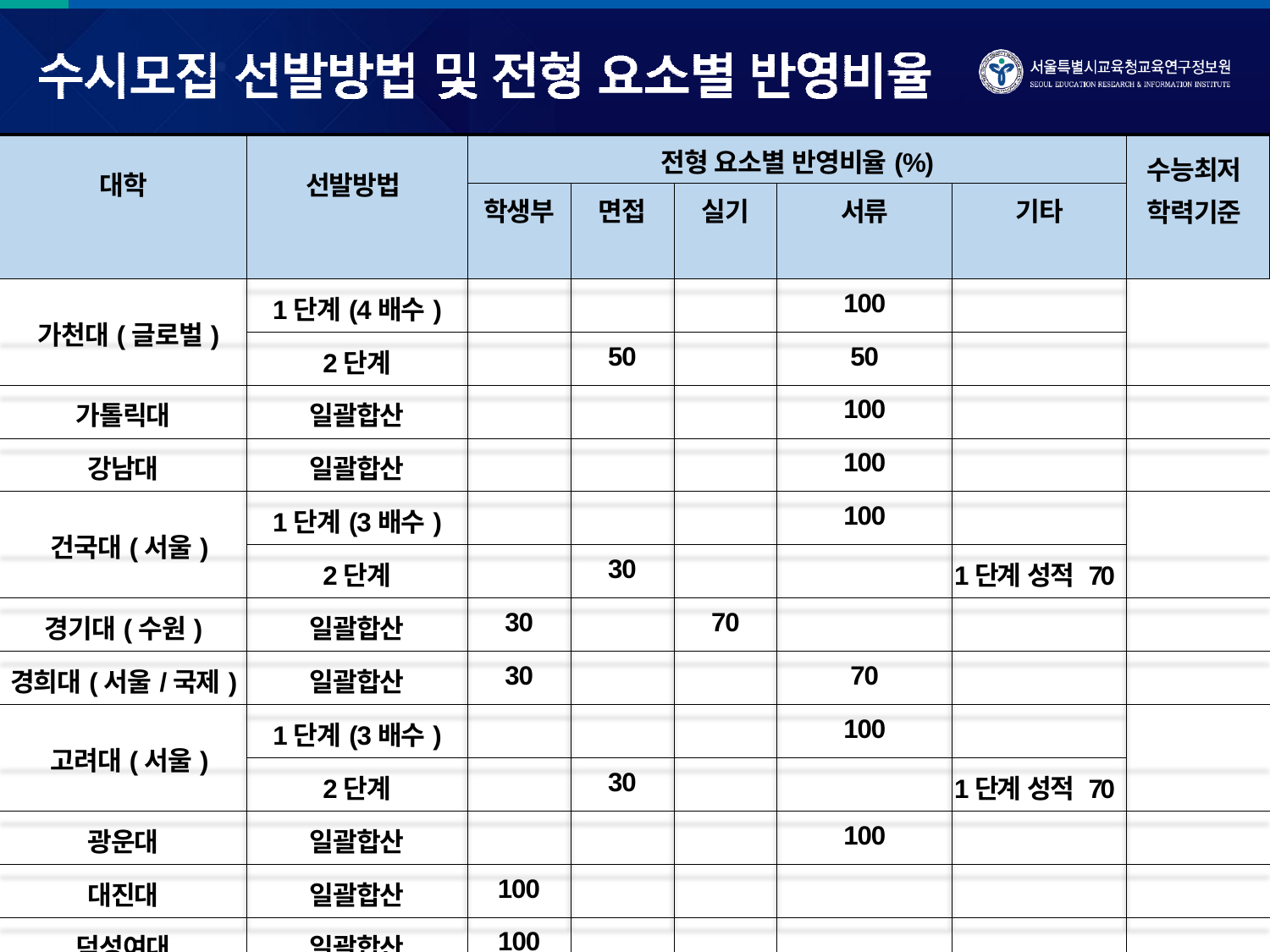

| 대학 | 선발방법 | 전형 요소별 반영비율(%) |  |  |  |  | 수능최저 학력기준 |
| --- | --- | --- | --- | --- | --- | --- | --- |
|  |  | 학생부 | 면접 | 실기 | 서류 | 기타 |  |
| 가천대(글로벌) | 1단계(4배수) |  |  |  | 100 |  |  |
|  | 2단계 |  | 50 |  | 50 |  |  |
| 가톨릭대 | 일괄합산 |  |  |  | 100 |  |  |
| 강남대 | 일괄합산 |  |  |  | 100 |  |  |
| 건국대(서울) | 1단계(3배수) |  |  |  | 100 |  |  |
|  | 2단계 |  | 30 |  |  | 1단계 성적 70 |  |
| 경기대(수원) | 일괄합산 | 30 |  | 70 |  |  |  |
| 경희대(서울/국제) | 일괄합산 | 30 |  |  | 70 |  |  |
| 고려대(서울) | 1단계(3배수) |  |  |  | 100 |  |  |
|  | 2단계 |  | 30 |  |  | 1단계 성적 70 |  |
| 광운대 | 일괄합산 |  |  |  | 100 |  |  |
| 대진대 | 일괄합산 | 100 |  |  |  |  |  |
| 덕성여대 | 일괄합산 | 100 |  |  |  |  |  |